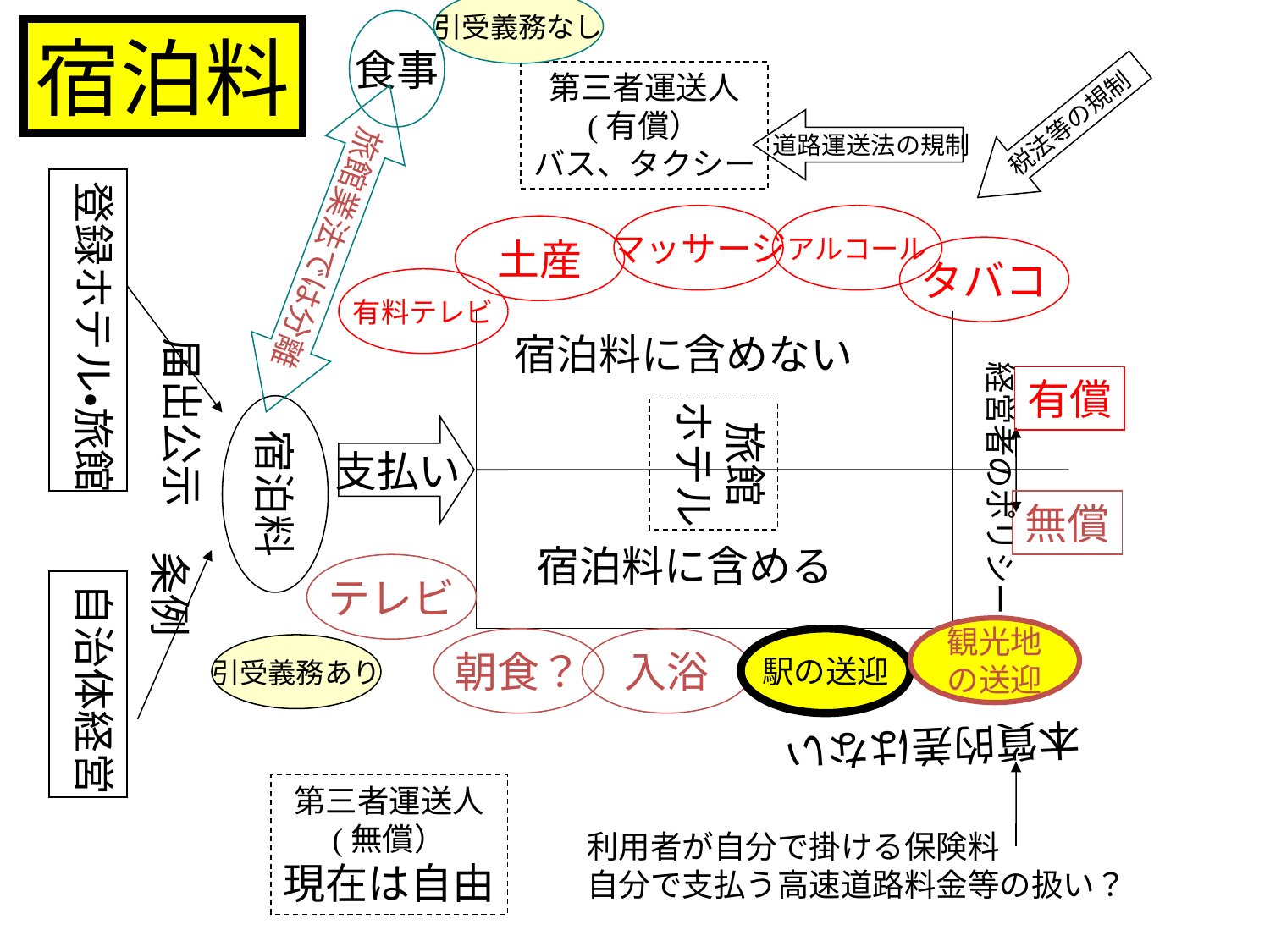

引受義務なし
食事
宿泊料
第三者運送人
(有償）
バス、タクシー
旅館業法では分離
税法等の規制
道路運送法の規制
登録ホテル・旅館
マッサージ
アルコール
土産
タバコ
有料テレビ

宿泊料に含めない
届出公示
経営者のポリシー
有償
宿泊料
旅館
ホテル
支払い

無償
宿泊料に含める
条例

テレビ
自治体経営
本質的差はない
観光地
の送迎
朝食？
入浴
駅の送迎
引受義務あり

第三者運送人
(無償）
現在は自由
利用者が自分で掛ける保険料
自分で支払う高速道路料金等の扱い？